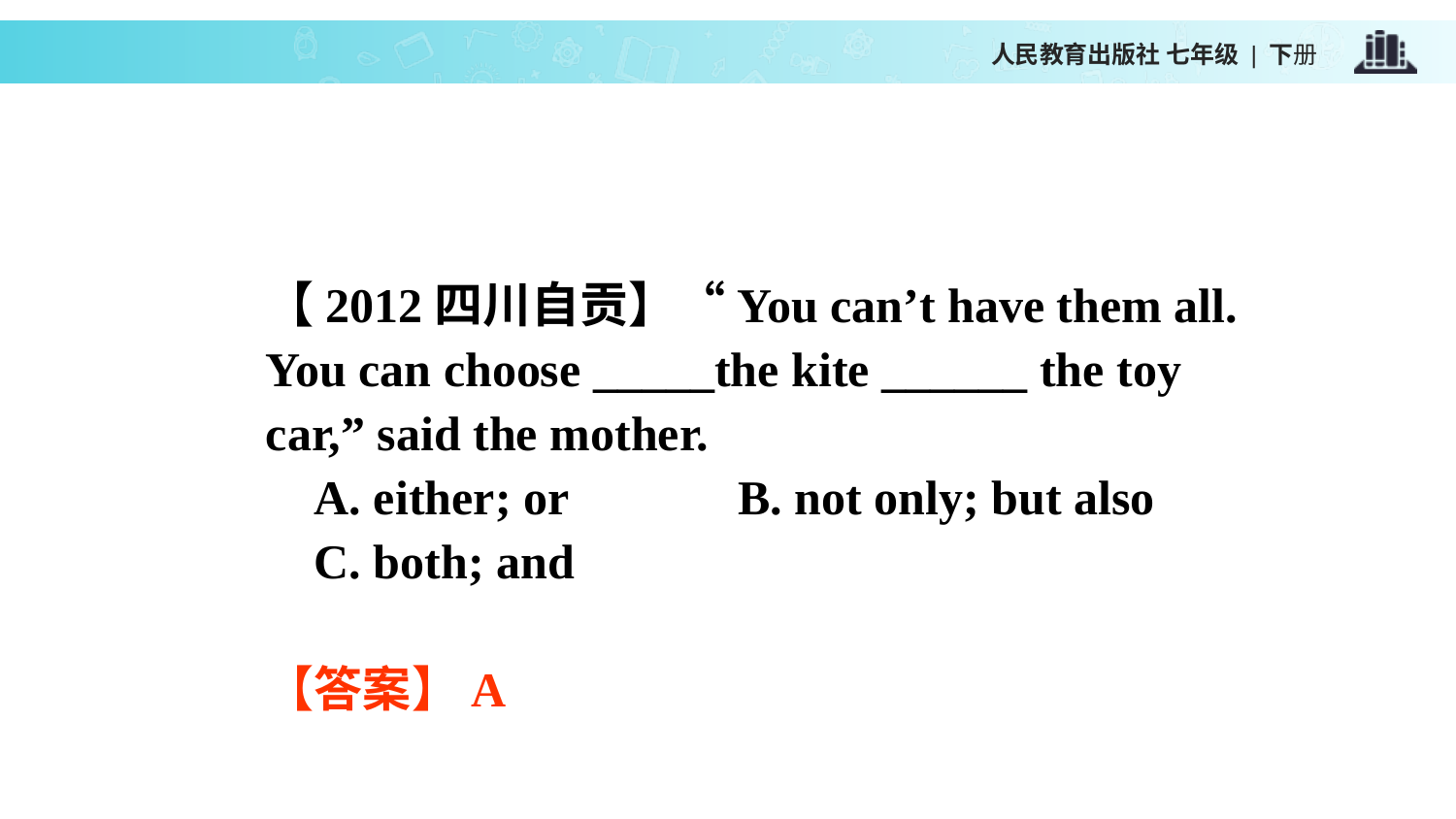

【2012四川自贡】“You can’t have them all. You can choose _____the kite ______ the toy car,” said the mother.
    A. either; or              B. not only; but also
    C. both; and

【答案】A